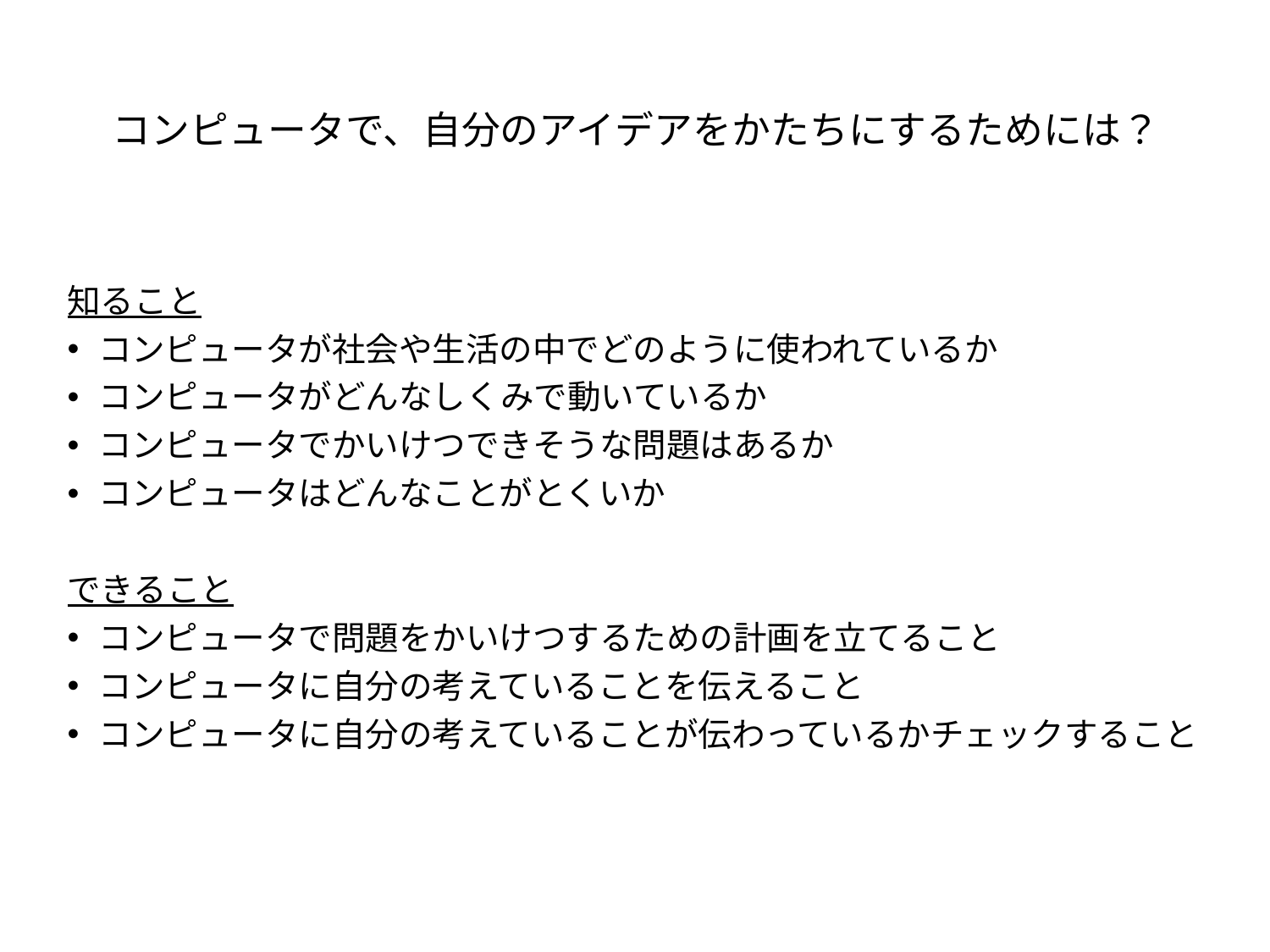

# コンピュータで、自分のアイデアをかたちにするためには？
知ること
コンピュータが社会や生活の中でどのように使われているか
コンピュータがどんなしくみで動いているか
コンピュータでかいけつできそうな問題はあるか
コンピュータはどんなことがとくいか

できること
コンピュータで問題をかいけつするための計画を立てること
コンピュータに自分の考えていることを伝えること
コンピュータに自分の考えていることが伝わっているかチェックすること